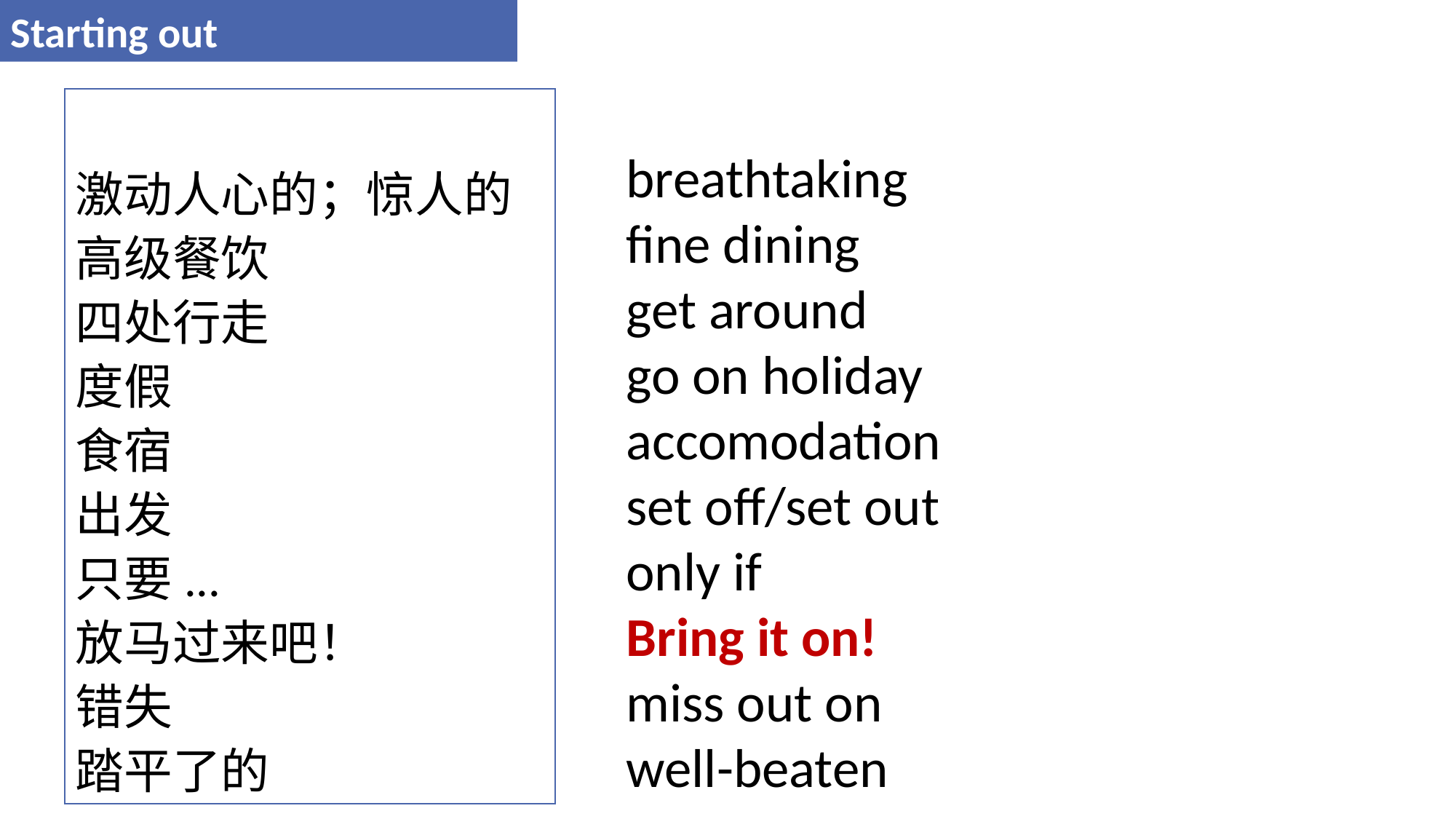

Starting out

breathtaking
fine dining
get around
go on holiday
accomodation
set off/set out
only if
Bring it on!
miss out on
well-beaten
激动人心的；惊人的
高级餐饮
四处行走
度假
食宿
出发
只要...
放马过来吧！
错失
踏平了的